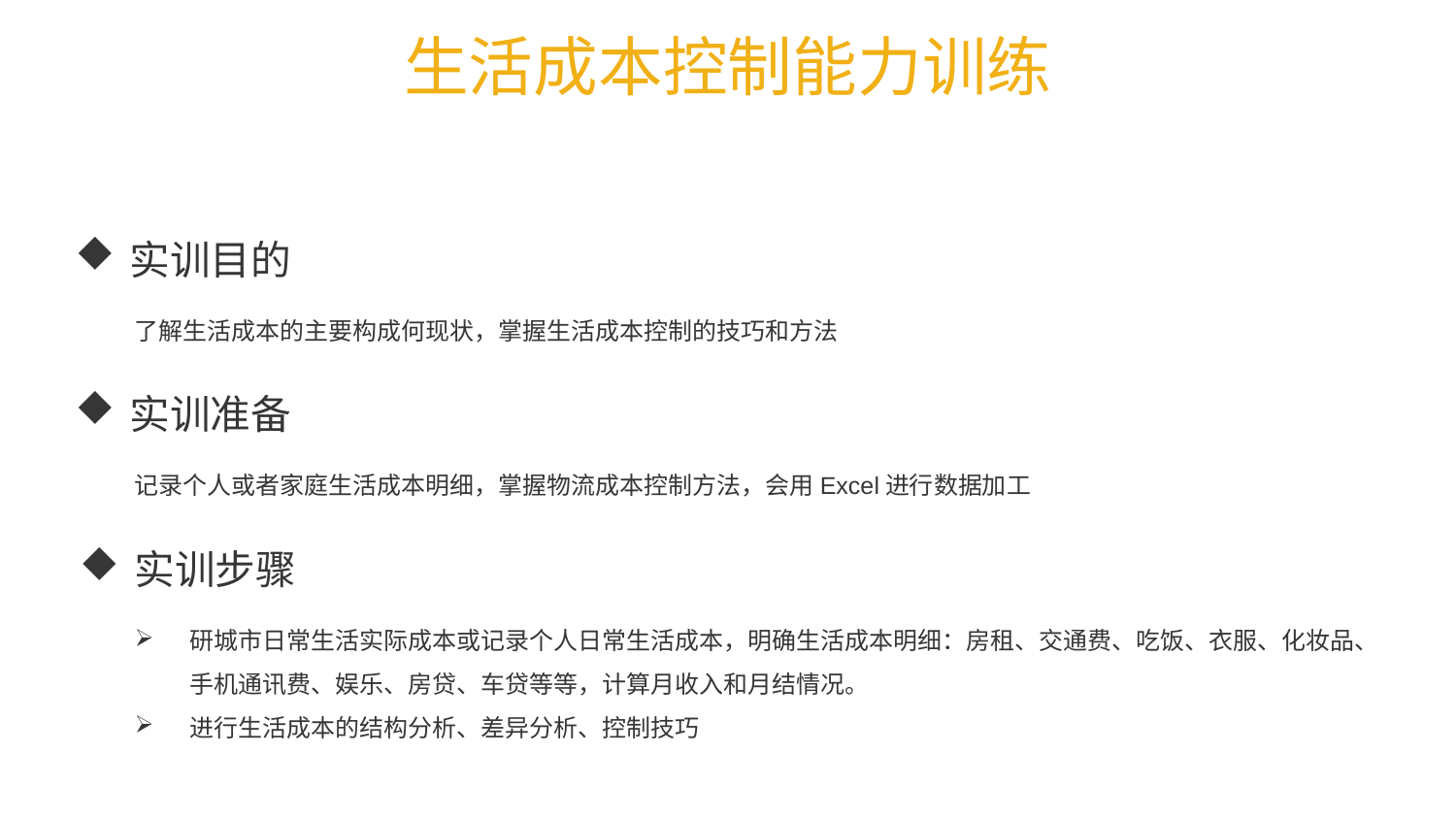

# 生活成本控制能力训练
实训目的
了解生活成本的主要构成何现状，掌握生活成本控制的技巧和方法
实训准备
记录个人或者家庭生活成本明细，掌握物流成本控制方法，会用Excel进行数据加工
实训步骤
研城市日常生活实际成本或记录个人日常生活成本，明确生活成本明细：房租、交通费、吃饭、衣服、化妆品、手机通讯费、娱乐、房贷、车贷等等，计算月收入和月结情况。
进行生活成本的结构分析、差异分析、控制技巧